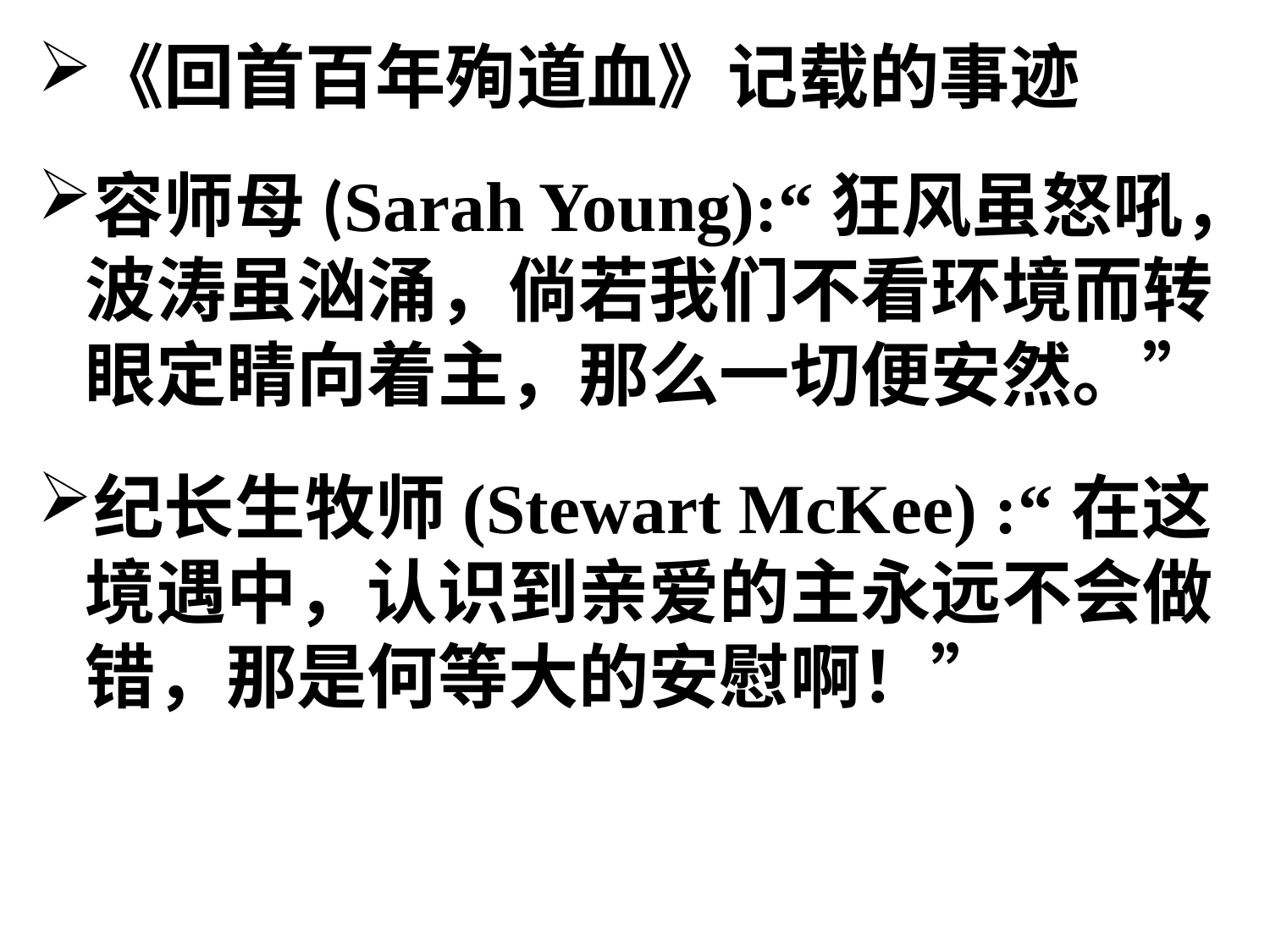

《回首百年殉道血》记载的事迹

容师母(Sarah Young):“狂风虽怒吼，波涛虽汹涌，倘若我们不看环境而转眼定睛向着主，那么一切便安然。”

纪长生牧师(Stewart McKee) :“在这境遇中，认识到亲爱的主永远不会做错，那是何等大的安慰啊！”